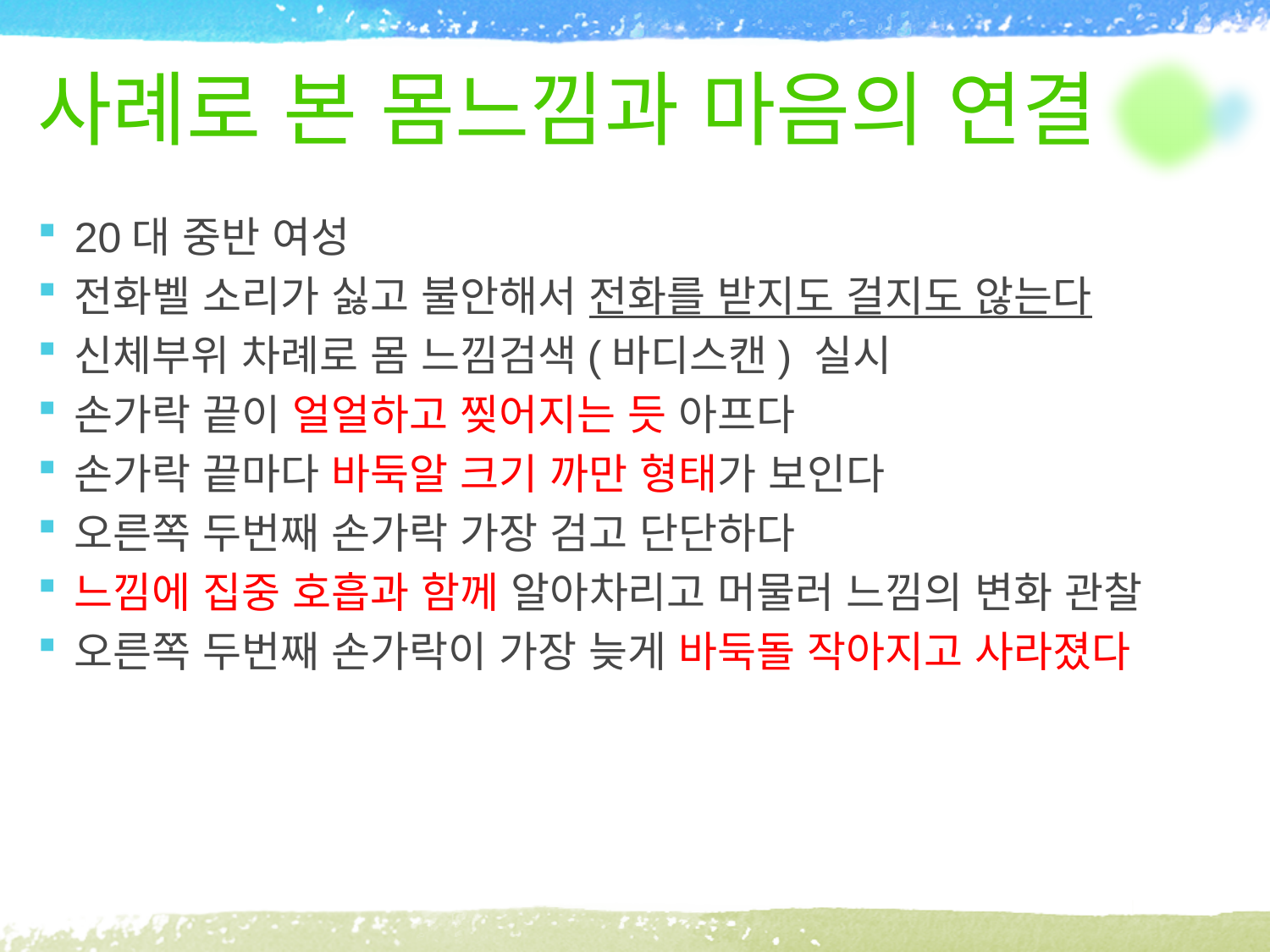

# 사례로 본 몸느낌과 마음의 연결

20대 중반 여성
전화벨 소리가 싫고 불안해서 전화를 받지도 걸지도 않는다
신체부위 차례로 몸 느낌검색(바디스캔) 실시
손가락 끝이 얼얼하고 찢어지는 듯 아프다
손가락 끝마다 바둑알 크기 까만 형태가 보인다
오른쪽 두번째 손가락 가장 검고 단단하다
느낌에 집중 호흡과 함께 알아차리고 머물러 느낌의 변화 관찰
오른쪽 두번째 손가락이 가장 늦게 바둑돌 작아지고 사라졌다